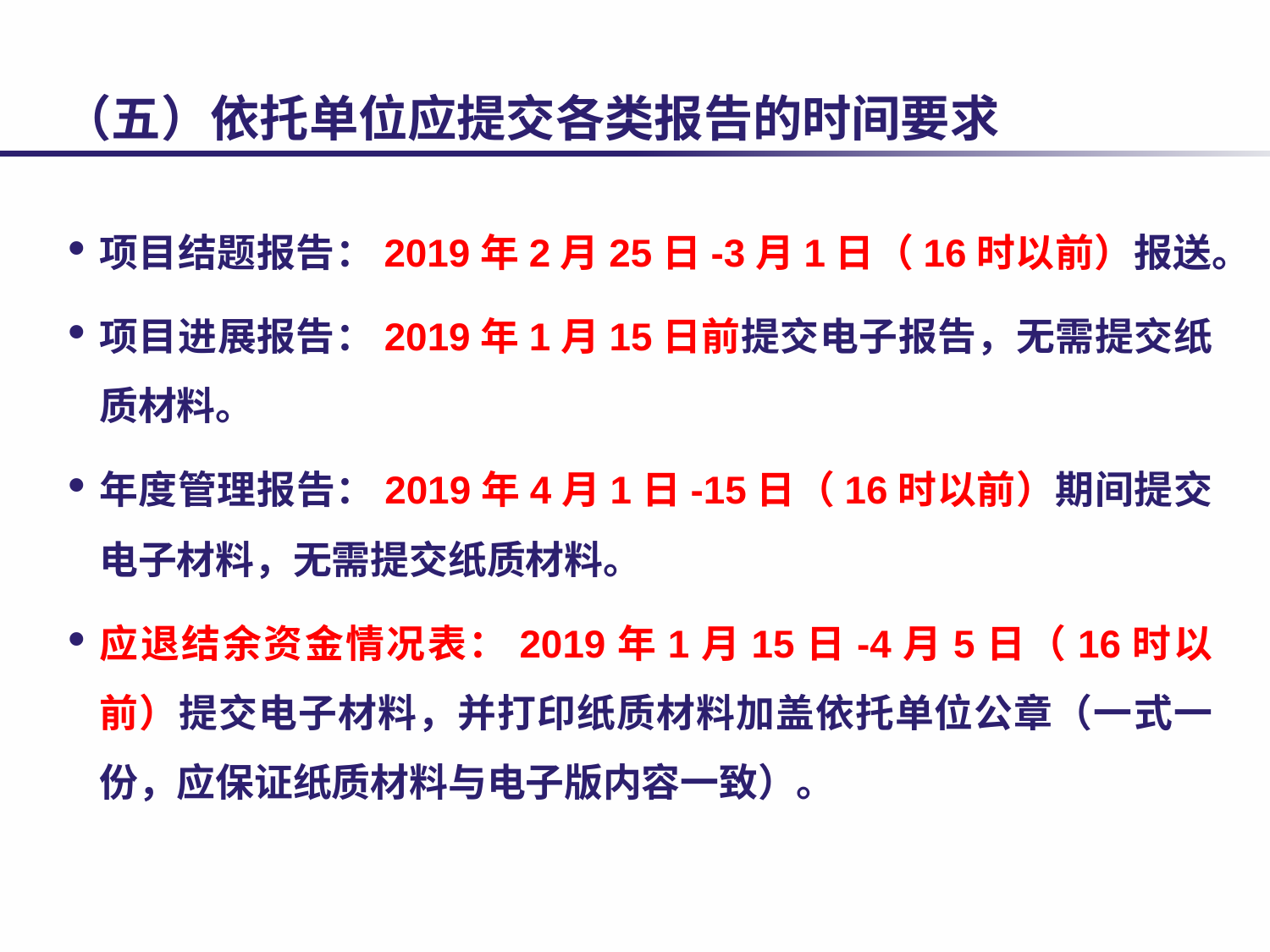

# （五）依托单位应提交各类报告的时间要求
项目结题报告：2019年2月25日-3月1日（16时以前）报送。
项目进展报告：2019年1月15日前提交电子报告，无需提交纸质材料。
年度管理报告：2019年4月1日-15日（16时以前）期间提交电子材料，无需提交纸质材料。
应退结余资金情况表：2019年1月15日-4月5日（16时以前）提交电子材料，并打印纸质材料加盖依托单位公章（一式一份，应保证纸质材料与电子版内容一致）。